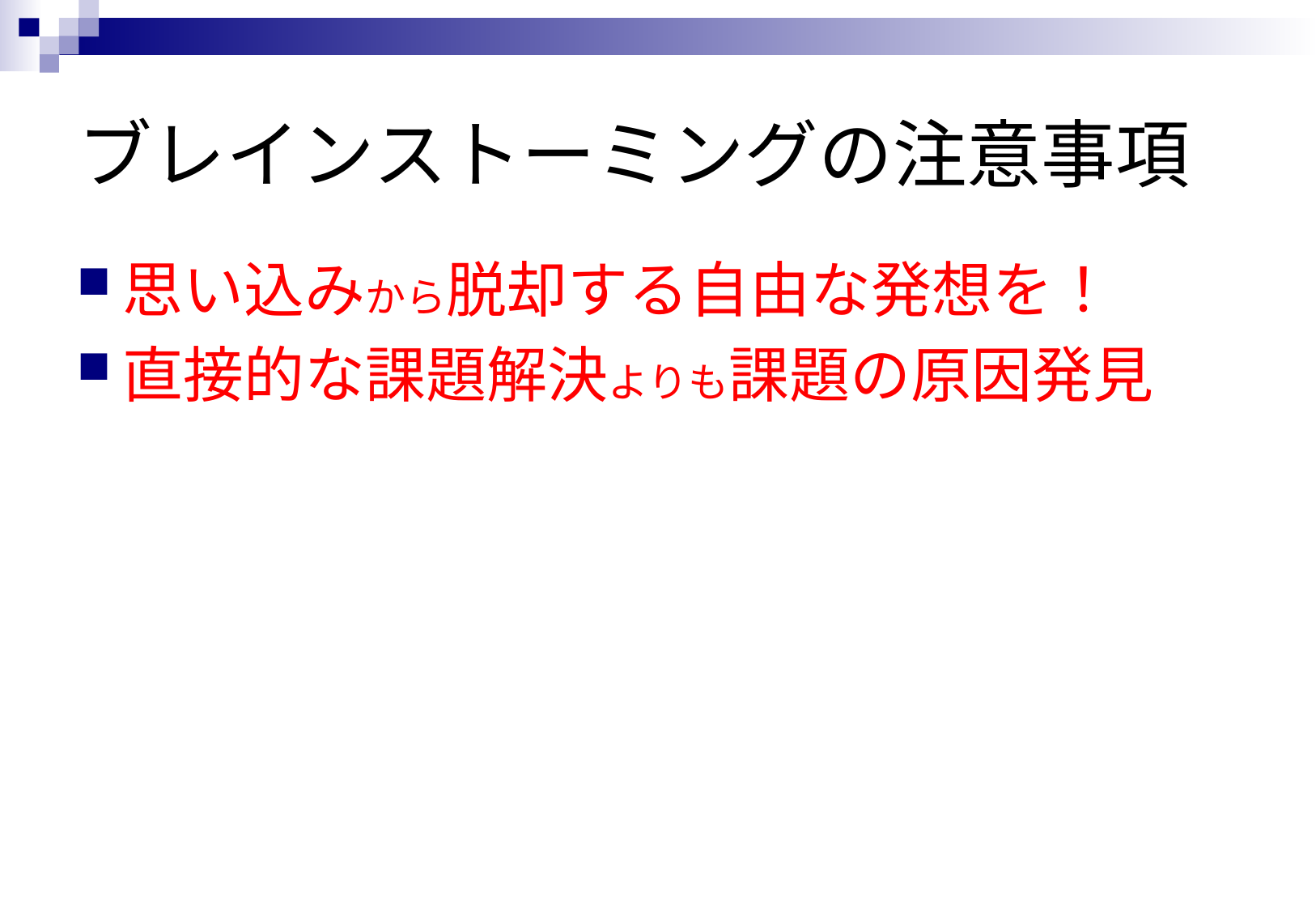

# ブレインストーミングの注意事項
思い込みから脱却する自由な発想を！
直接的な課題解決よりも課題の原因発見